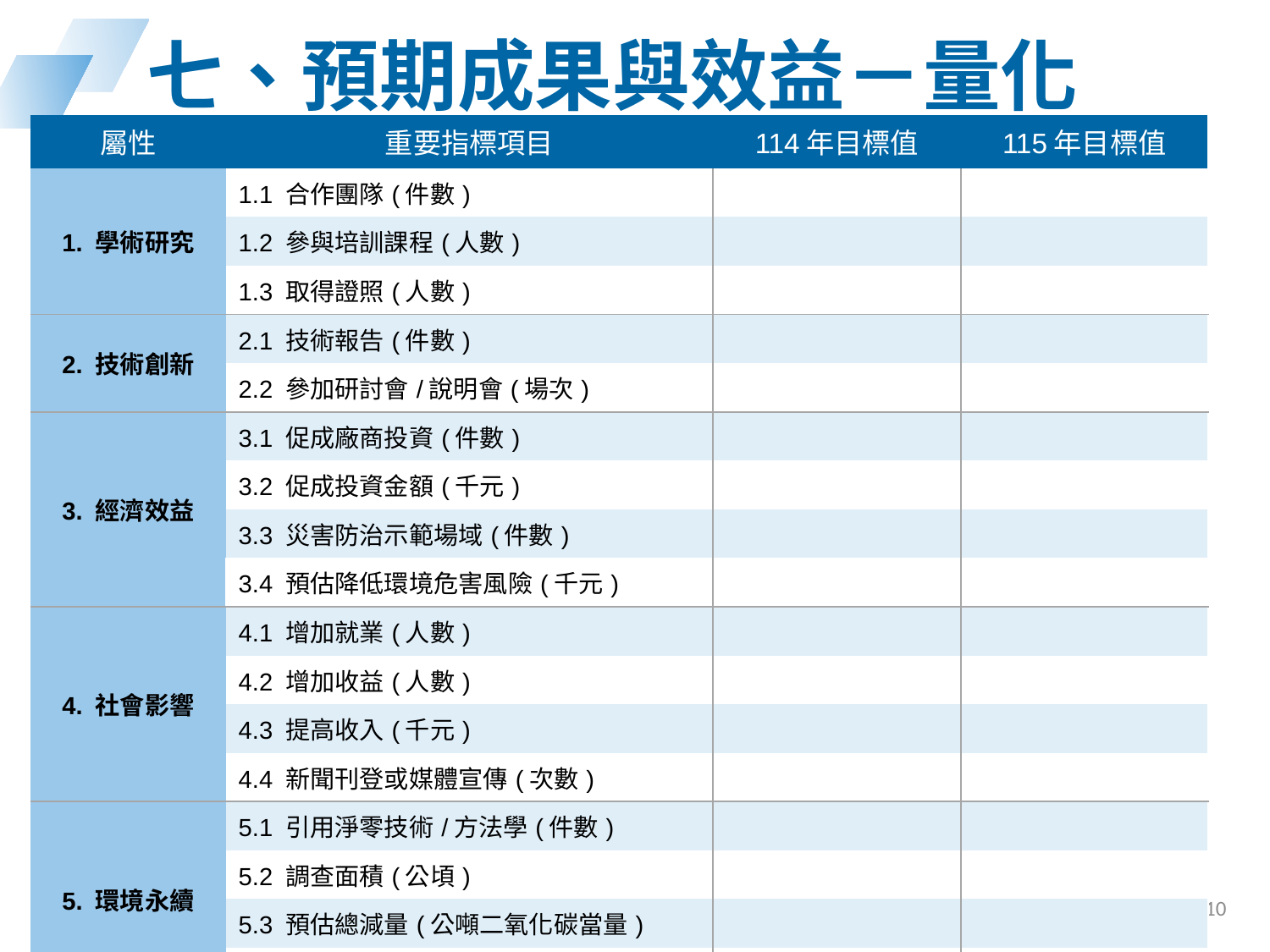

# 七、預期成果與效益－量化
| 屬性 | 重要指標項目 | 114年目標值 | 115年目標值 |
| --- | --- | --- | --- |
| 1. 學術研究 | 1.1 合作團隊(件數) |  |  |
|  | 1.2 參與培訓課程(人數) |  |  |
|  | 1.3 取得證照(人數) |  |  |
| 2. 技術創新 | 2.1 技術報告(件數) |  |  |
|  | 2.2 參加研討會/說明會(場次) |  |  |
| 3. 經濟效益 | 3.1 促成廠商投資(件數) |  |  |
|  | 3.2 促成投資金額(千元) |  |  |
|  | 3.3 災害防治示範場域(件數) |  |  |
|  | 3.4 預估降低環境危害風險(千元) |  |  |
| 4. 社會影響 | 4.1 增加就業(人數) |  |  |
|  | 4.2 增加收益(人數) |  |  |
|  | 4.3 提高收入(千元) |  |  |
|  | 4.4 新聞刊登或媒體宣傳(次數) |  |  |
| 5. 環境永續 | 5.1 引用淨零技術/方法學(件數) |  |  |
|  | 5.2 調查面積(公頃) |  |  |
|  | 5.3 預估總減量(公噸二氧化碳當量) |  |  |
|  | 5.4 水土資源保護(件數) |  |  |
10